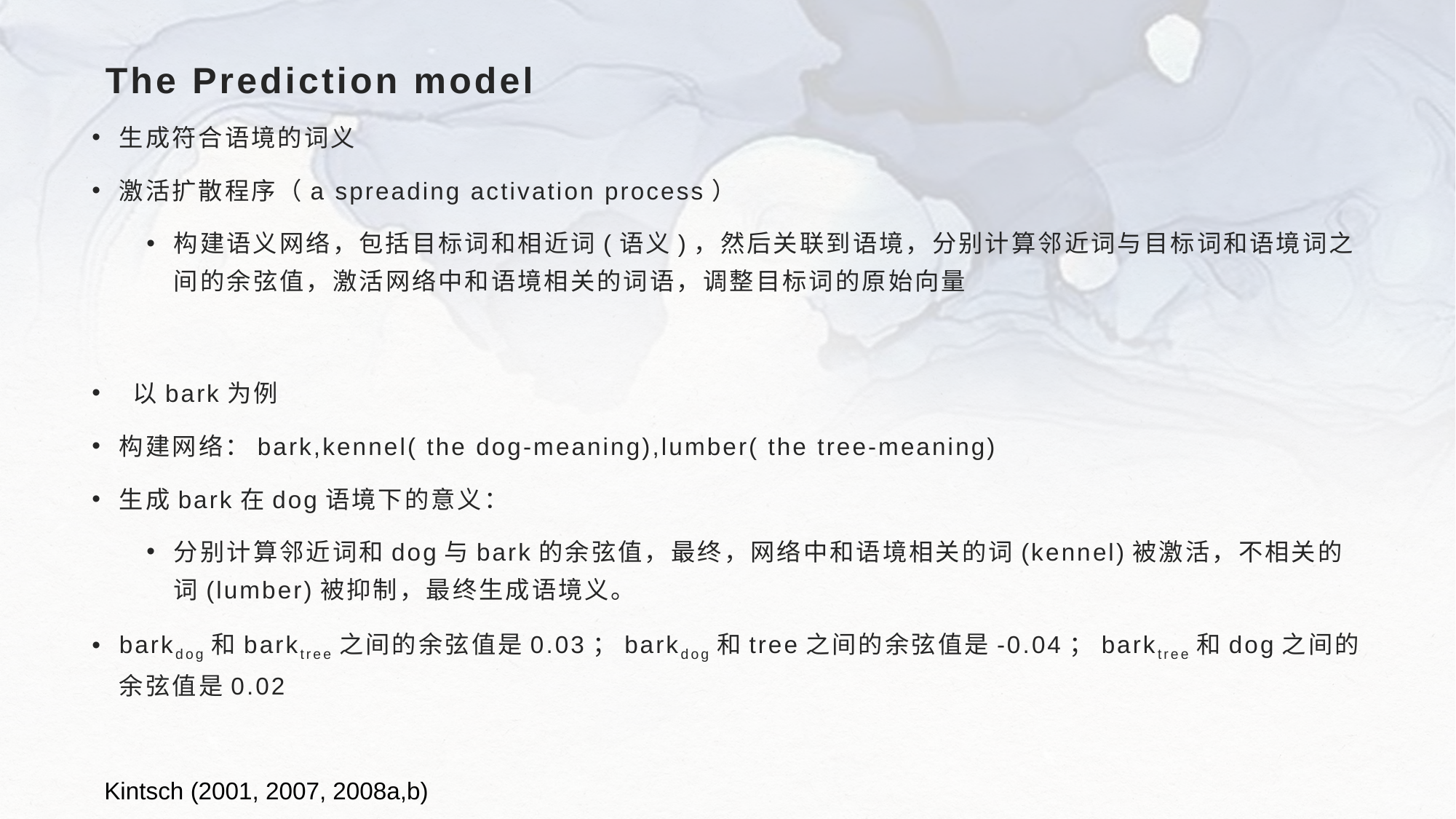

# The Prediction model
生成符合语境的词义
激活扩散程序（a spreading activation process）
构建语义网络，包括目标词和相近词(语义)，然后关联到语境，分别计算邻近词与目标词和语境词之间的余弦值，激活网络中和语境相关的词语，调整目标词的原始向量

 以bark为例
构建网络：bark,kennel( the dog-meaning),lumber( the tree-meaning)
生成bark在dog语境下的意义：
分别计算邻近词和dog与bark的余弦值，最终，网络中和语境相关的词(kennel)被激活，不相关的词(lumber)被抑制，最终生成语境义。
barkdog和barktree之间的余弦值是0.03；barkdog和tree之间的余弦值是-0.04；barktree和dog之间的余弦值是0.02

Kintsch (2001, 2007, 2008a,b)